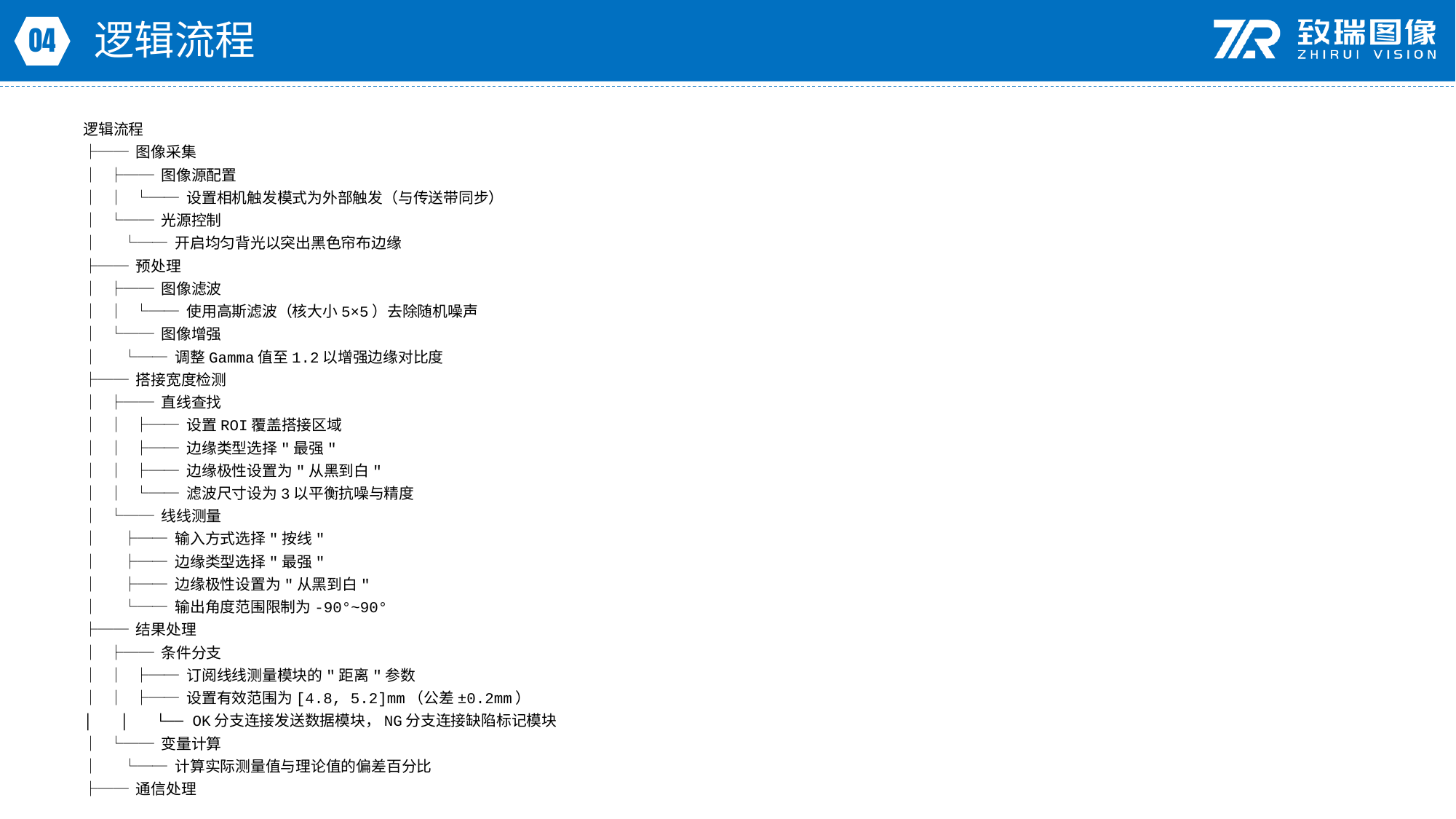

逻辑流程
04

逻辑流程
├── 图像采集
│   ├── 图像源配置
│   │   └── 设置相机触发模式为外部触发（与传送带同步）
│   └── 光源控制
│       └── 开启均匀背光以突出黑色帘布边缘
├── 预处理
│   ├── 图像滤波
│   │   └── 使用高斯滤波（核大小5×5）去除随机噪声
│   └── 图像增强
│       └── 调整Gamma值至1.2以增强边缘对比度
├── 搭接宽度检测
│   ├── 直线查找
│   │   ├── 设置ROI覆盖搭接区域
│   │   ├── 边缘类型选择"最强"
│   │   ├── 边缘极性设置为"从黑到白"
│   │   └── 滤波尺寸设为3以平衡抗噪与精度
│   └── 线线测量
│       ├── 输入方式选择"按线"
│       ├── 边缘类型选择"最强"
│       ├── 边缘极性设置为"从黑到白"
│       └── 输出角度范围限制为-90°~90°
├── 结果处理
│   ├── 条件分支
│   │   ├── 订阅线线测量模块的"距离"参数
│   │   ├── 设置有效范围为[4.8, 5.2]mm（公差±0.2mm）
│   │   └── OK分支连接发送数据模块，NG分支连接缺陷标记模块
│   └── 变量计算
│       └── 计算实际测量值与理论值的偏差百分比
├── 通信处理